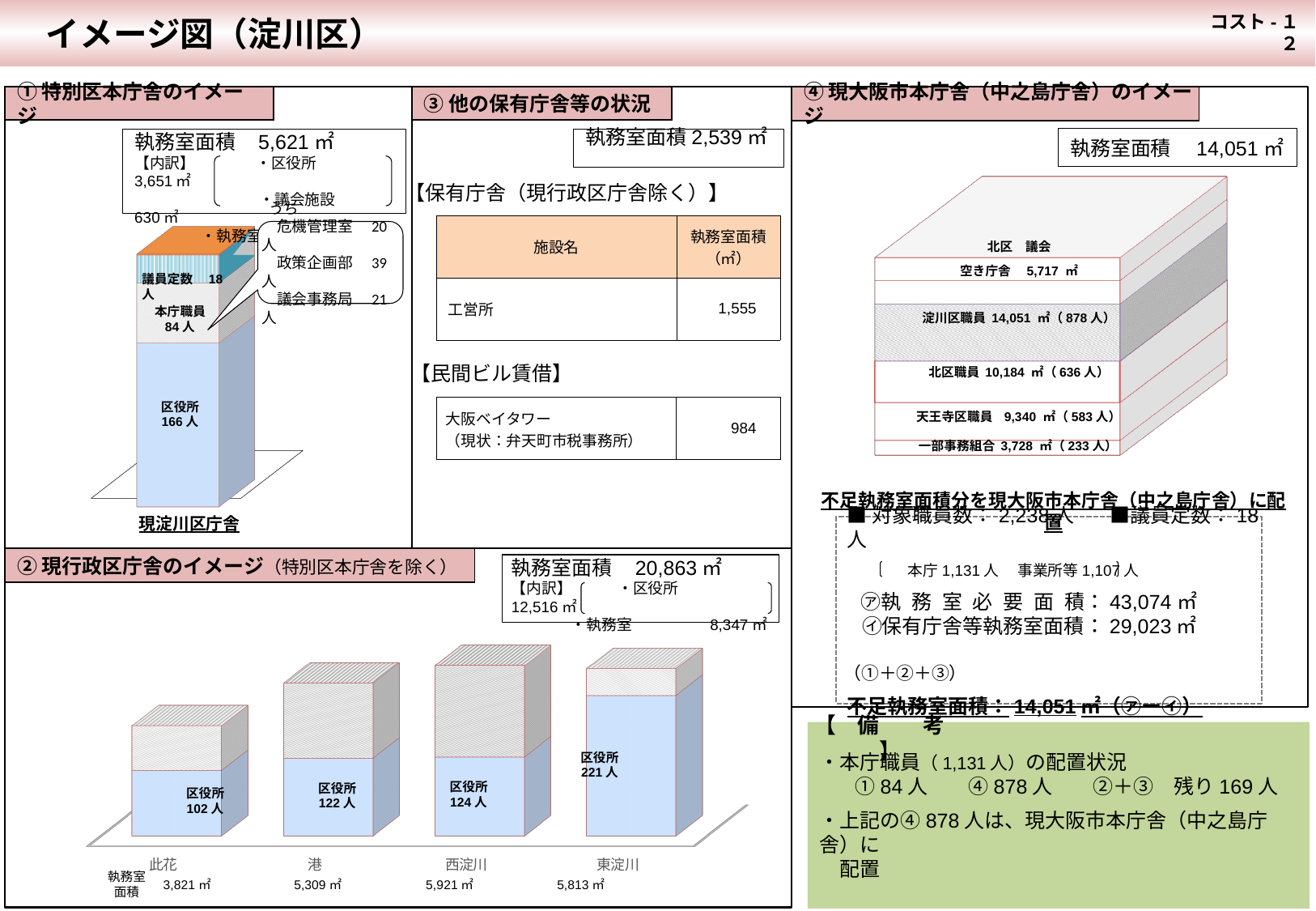

イメージ図（淀川区）
●●-１１
 コスト-１２
①特別区本庁舎のイメージ
③他の保有庁舎等の状況
④現大阪市本庁舎（中之島庁舎）のイメージ

執務室面積　14,051㎡
執務室面積    5,621㎡
【内訳】　　　　・区役所　　　　　3,651㎡
　　　　　　　　 ・議会施設 　 　 　 630㎡
　               ・執務室  　　　  1,340㎡

執務室面積2,539㎡

[unsupported chart]

【保有庁舎（現行政区庁舎除く）】

[unsupported chart]

| 施設名 | 執務室面積（㎡） |
| --- | --- |
| 工営所 | 1,555 |
 うち
　危機管理室　20人
　政策企画部　39人
　議会事務局　21人
北区　議会
空き庁舎　5,717 ㎡
議員定数　18人
本庁職員
84人
淀川区職員 14,051 ㎡（878人）
【民間ビル賃借】
北区職員 10,184 ㎡（636人）
区役所
166人
| 大阪ベイタワー （現状：弁天町市税事務所） | 984 |
| --- | --- |
天王寺区職員   9,340 ㎡（583人）
一部事務組合 3,728 ㎡（233人）

不足執務室面積分を現大阪市本庁舎（中之島庁舎）に配置
現淀川区庁舎
■対象職員数：2,238人　　■議員定数：18人
　　　　本庁1,131人　 事業所等1,107人
    ㋐執務室必要面積：43,074㎡
   ㋑保有庁舎等執務室面積：29,023㎡
　　　　　　　　　　　　　　　　　　　（①＋②＋③）
不足執務室面積：14,051㎡（㋐ー㋑）

②現行政区庁舎のイメージ（特別区本庁舎を除く）
執務室面積    20,863㎡
【内訳】　　　・区役所　　　　　12,516㎡
　             ・執務室  　　　　  8,347㎡

[unsupported chart]

・本庁職員（1,131人）の配置状況
　 ①84人　　④878人　　②＋③　残り169人
・上記の④878人は、現大阪市本庁舎（中之島庁舎）に
　配置
【　備　　考　】
区役所
221人
区役所
124人
区役所
122人
区役所
102人
執務室
面積
3,821㎡
5,309㎡
5,921㎡
5,813㎡